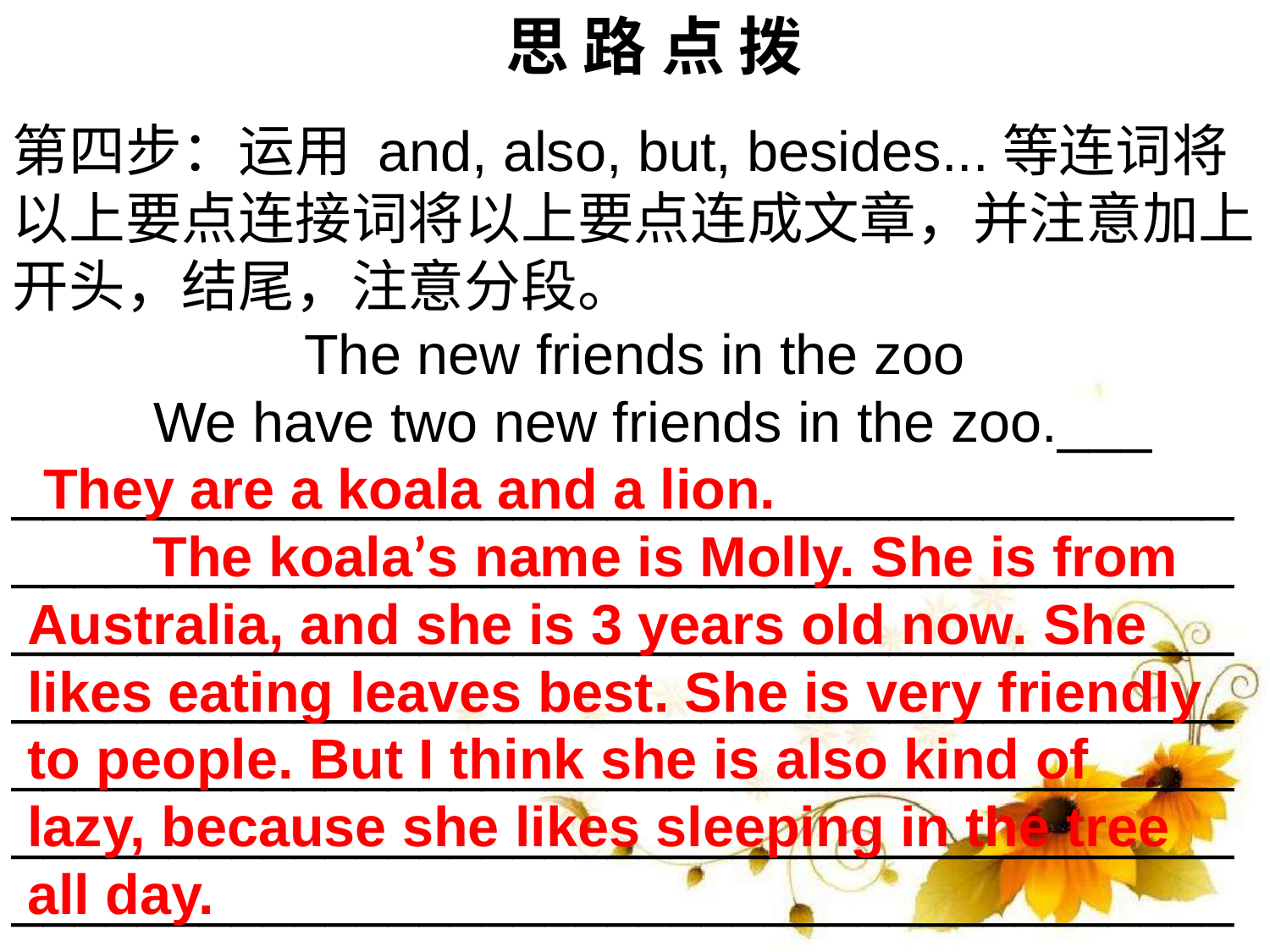

思 路 点 拨
第四步：运用 and, also, but, besides...等连词将以上要点连接词将以上要点连成文章，并注意加上开头，结尾，注意分段。
The new friends in the zoo
         We have two new friends in the zoo.___
______________________________________________________________________________
______________________________________________________________________________
______________________________________________________________________________
_______________________________________
 They are a koala and a lion.
        The koala’s name is Molly. She is from Australia, and she is 3 years old now. She likes eating leaves best. She is very friendly to people. But I think she is also kind of lazy, because she likes sleeping in the tree all day.